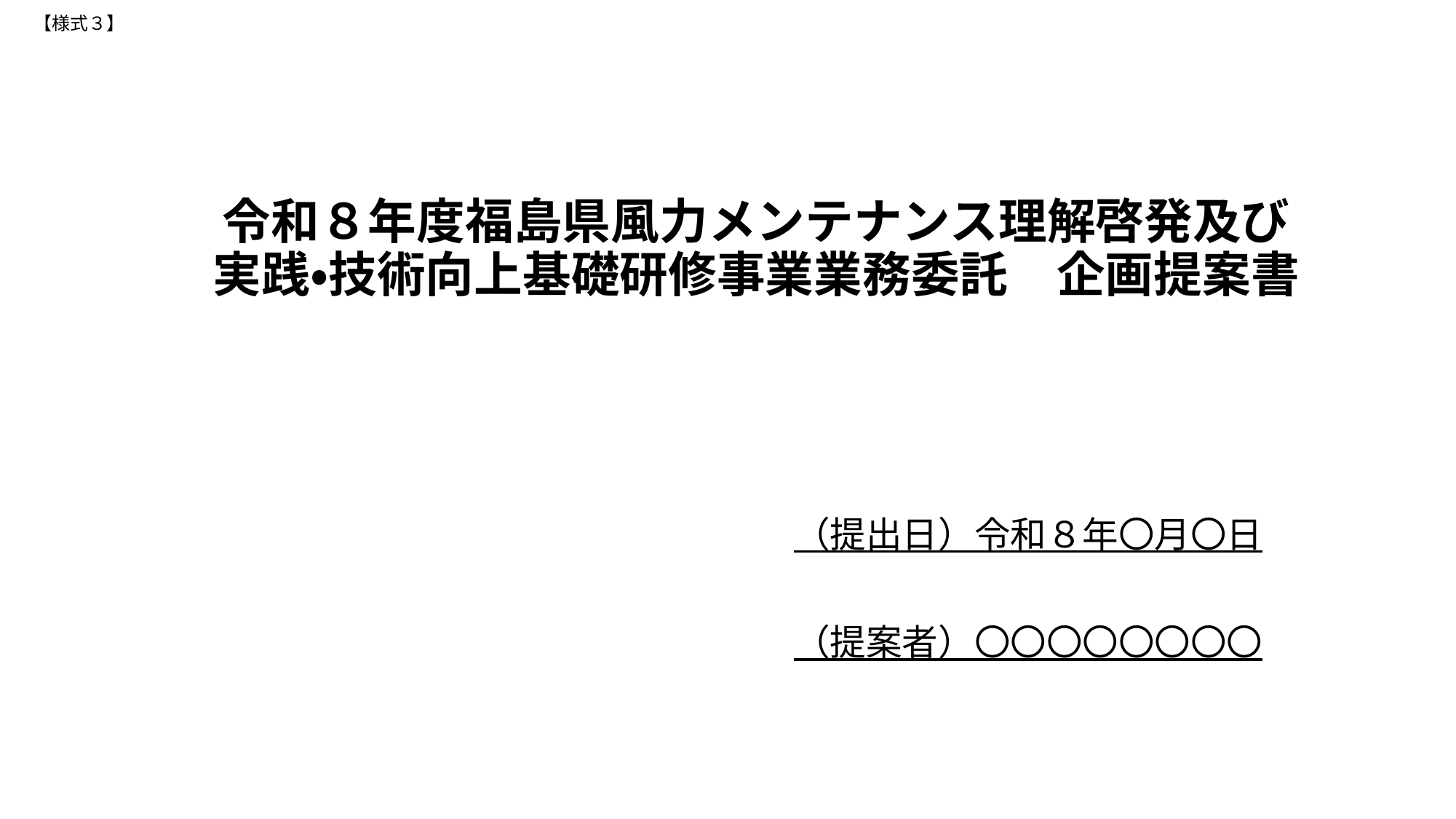

【様式３】
# 令和８年度福島県風力メンテナンス理解啓発及び 実践・技術向上基礎研修事業業務委託　企画提案書
（提出日）令和８年〇月〇日

（提案者）〇〇〇〇〇〇〇〇